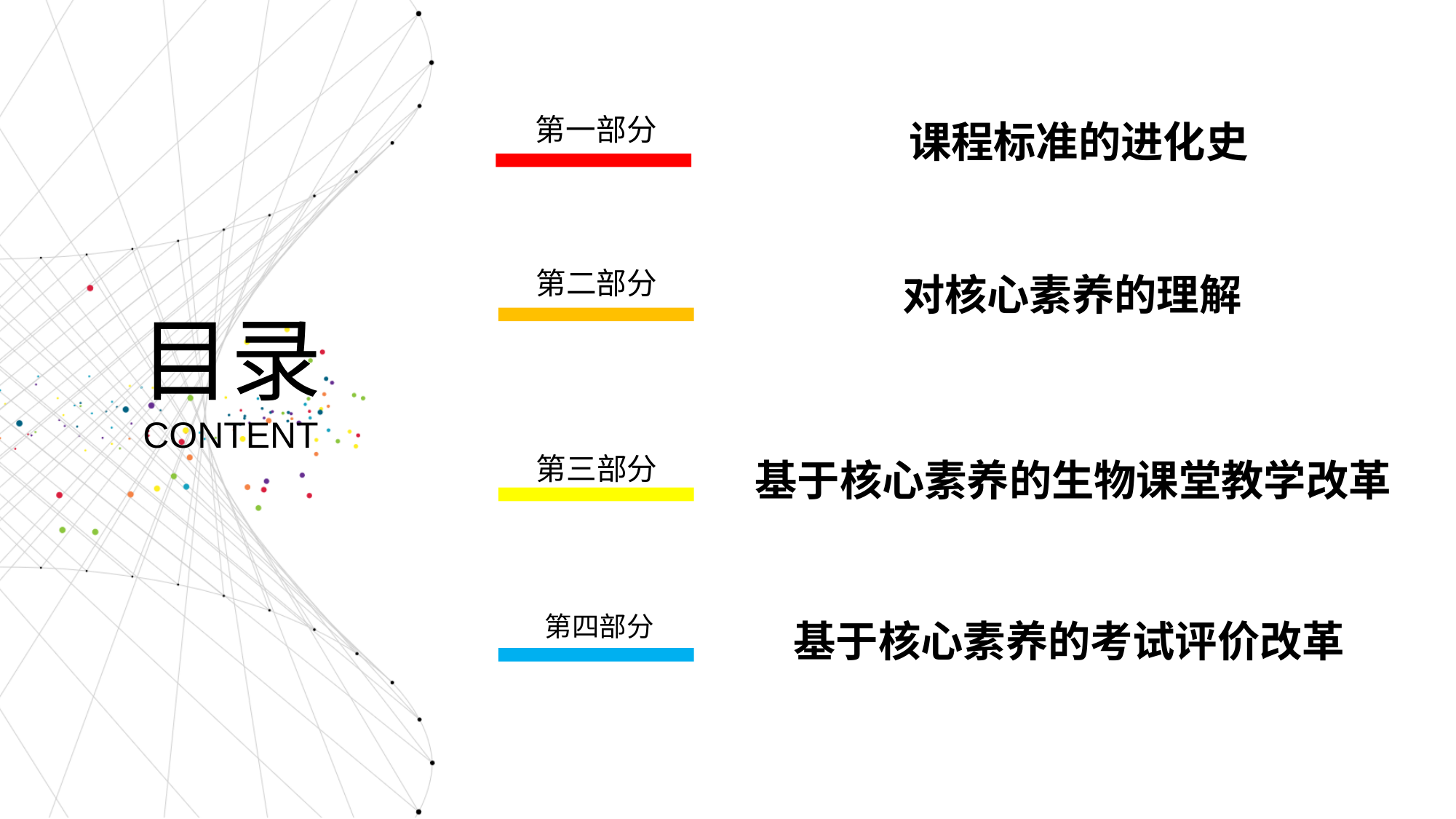

课程标准的进化史
第一部分

对核心素养的理解
第二部分
目录
CONTENT

第三部分
基于核心素养的生物课堂教学改革

基于核心素养的考试评价改革
第四部分